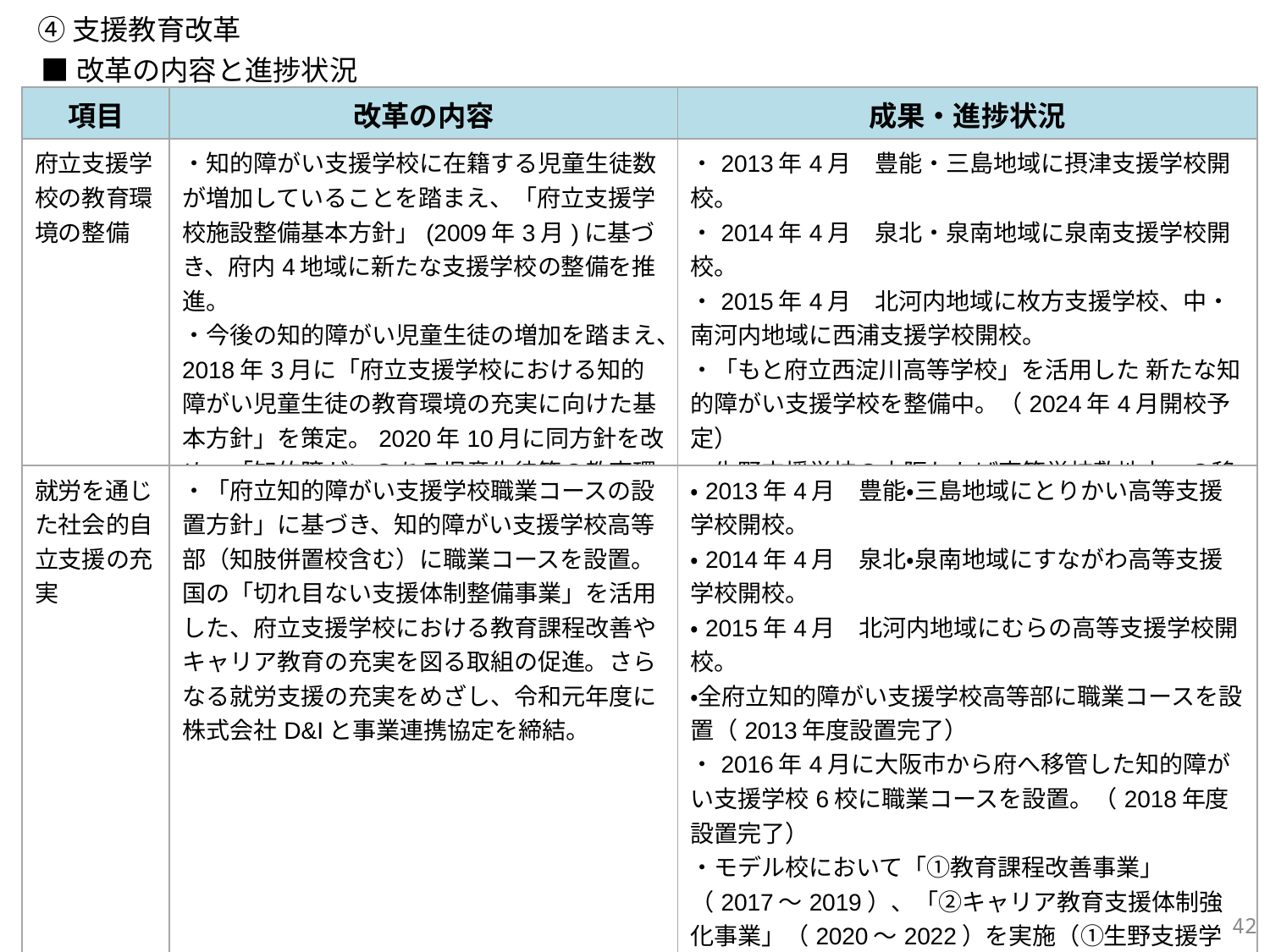

④支援教育改革
■改革の内容と進捗状況
| 項目 | 改革の内容 | 成果・進捗状況 |
| --- | --- | --- |
| 府立支援学校の教育環境の整備 | ・知的障がい支援学校に在籍する児童生徒数が増加していることを踏まえ、「府立支援学校施設整備基本方針」(2009年3月)に基づき、府内4地域に新たな支援学校の整備を推進。 ・今後の知的障がい児童生徒の増加を踏まえ、2018年3月に「府立支援学校における知的障がい児童生徒の教育環境の充実に向けた基本方針」を策定。2020年10月に同方針を改め、「知的障がいのある児童生徒等の教育環境に関する基本方針」を策定。 | ・2013年4月　豊能・三島地域に摂津支援学校開校。 ・2014年4月　泉北・泉南地域に泉南支援学校開校。 ・2015年4月　北河内地域に枚方支援学校、中・南河内地域に西浦支援学校開校。 ・「もと府立西淀川高等学校」を活用した 新たな知的障がい支援学校を整備中。（2024年4月開校予定） ・生野支援学校の大阪わかば高等学校敷地内への移転・併設にかかる計画に着手。 |
| 就労を通じた社会的自立支援の充実 | ・「府立知的障がい支援学校職業コースの設置方針」に基づき、知的障がい支援学校高等部（知肢併置校含む）に職業コースを設置。国の「切れ目ない支援体制整備事業」を活用した、府立支援学校における教育課程改善やキャリア教育の充実を図る取組の促進。さらなる就労支援の充実をめざし、令和元年度に株式会社D&Iと事業連携協定を締結。 | ・2013年4月　豊能・三島地域にとりかい高等支援学校開校。 ・2014年4月　泉北・泉南地域にすながわ高等支援学校開校。 ・2015年4月　北河内地域にむらの高等支援学校開校。 ・全府立知的障がい支援学校高等部に職業コースを設置（2013年度設置完了） ・2016年4月に大阪市から府へ移管した知的障がい支援学校6校に職業コースを設置。（2018年度設置完了） ・モデル校において「①教育課程改善事業」（2017～2019）、「②キャリア教育支援体制強化事業」（2020～2022）を実施（①生野支援学校、東淀川支援学校　②思斉支援学校、交野支援学校四條畷校） ・株式会社D&Iとの連携事業である、テレワーク実習、中学部生徒及び保護者向け職場体験実習を実施。 ・上記のほか、教員向け就労支援研修の実施等。 |
42